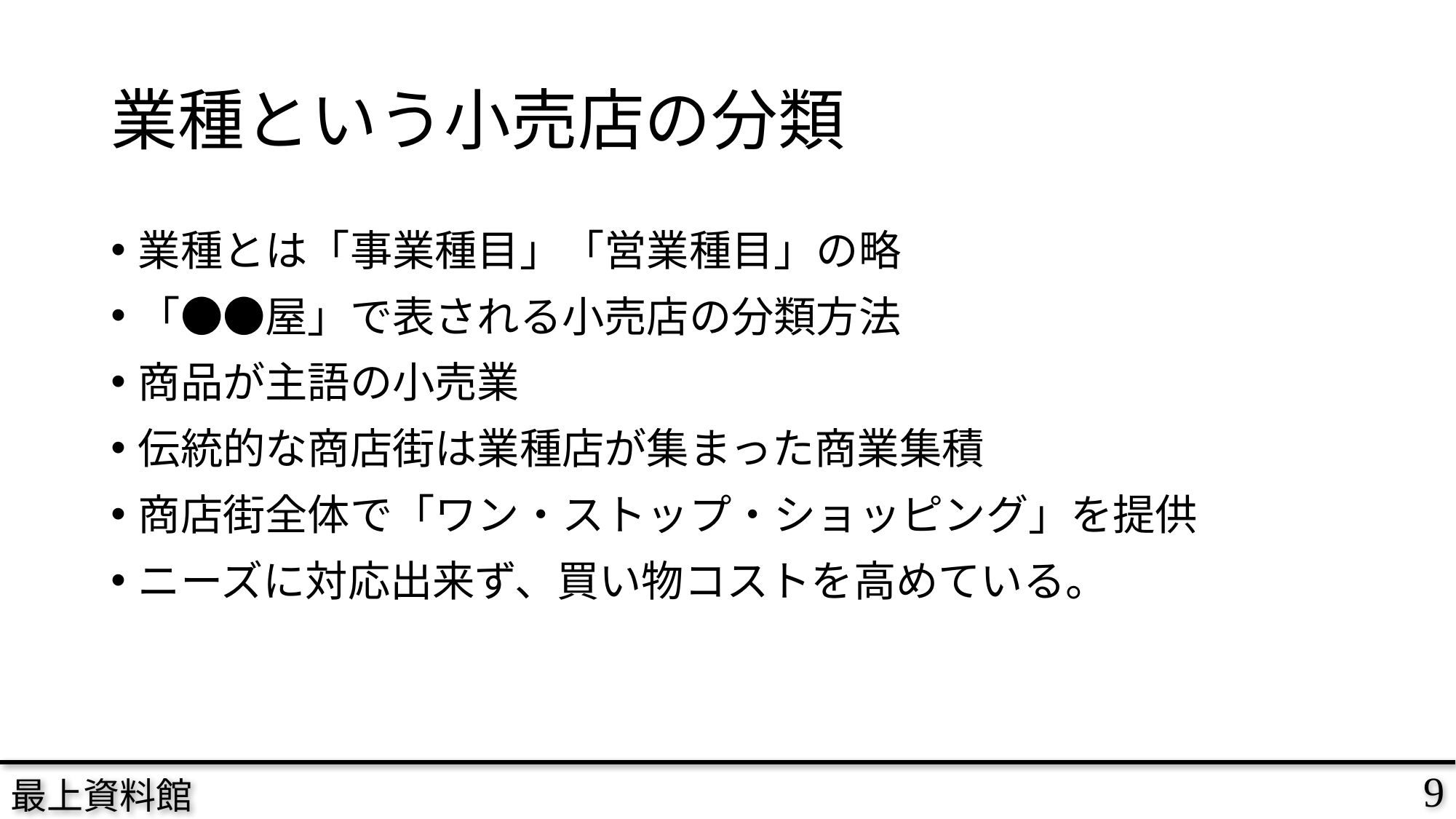

# 業種という小売店の分類
業種とは「事業種目」「営業種目」の略
「●●屋」で表される小売店の分類方法
商品が主語の小売業
伝統的な商店街は業種店が集まった商業集積
商店街全体で「ワン・ストップ・ショッピング」を提供
ニーズに対応出来ず、買い物コストを高めている。